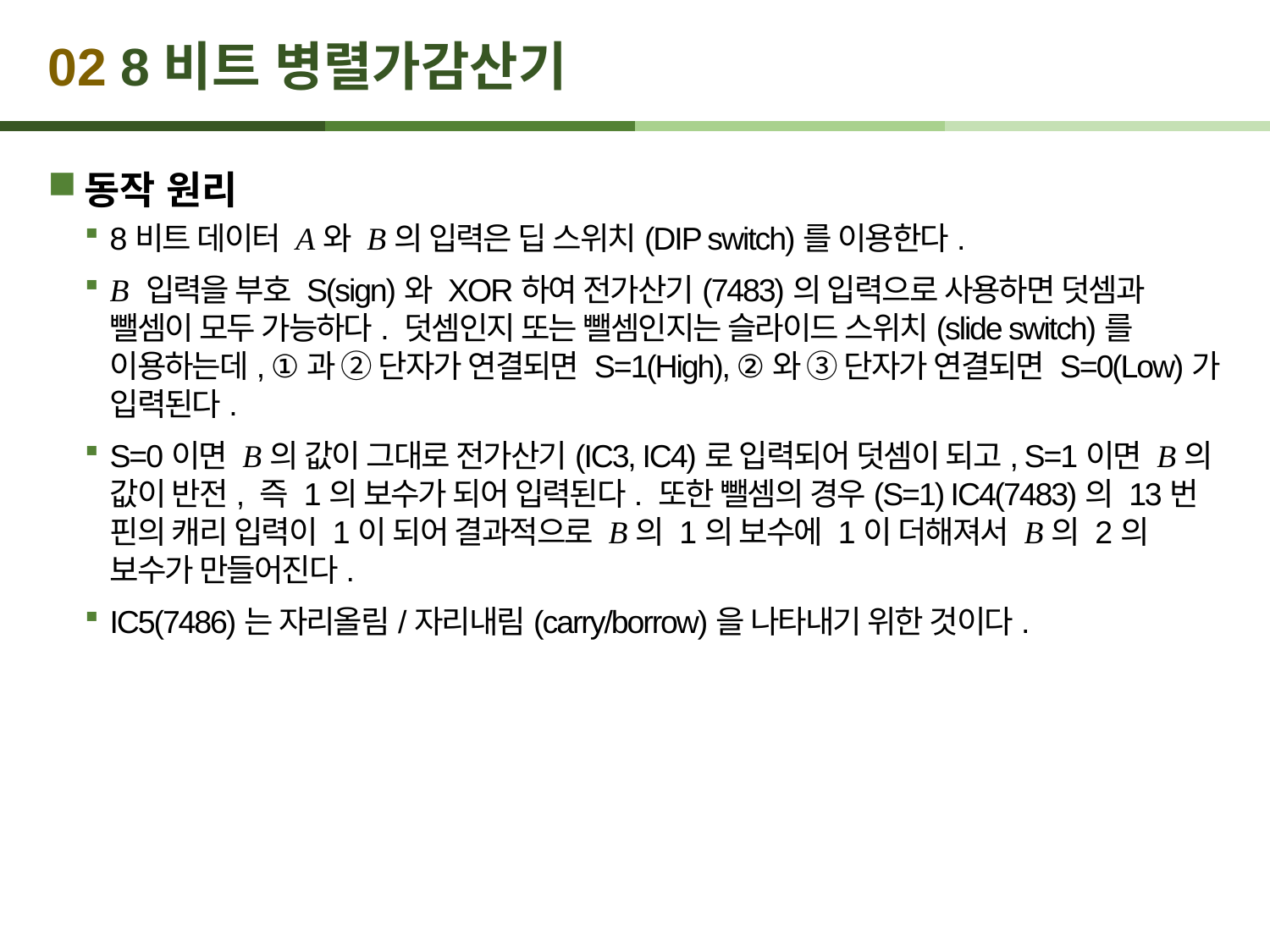

# 02 8비트 병렬가감산기
동작 원리
8비트 데이터 A와 B의 입력은 딥 스위치(DIP switch)를 이용한다.
B 입력을 부호 S(sign)와 XOR하여 전가산기(7483)의 입력으로 사용하면 덧셈과 뺄셈이 모두 가능하다. 덧셈인지 또는 뺄셈인지는 슬라이드 스위치(slide switch)를 이용하는데, ①과 ② 단자가 연결되면 S=1(High), ②와 ③ 단자가 연결되면 S=0(Low)가 입력된다.
S=0이면 B의 값이 그대로 전가산기(IC3, IC4)로 입력되어 덧셈이 되고, S=1이면 B의 값이 반전, 즉 1의 보수가 되어 입력된다. 또한 뺄셈의 경우(S=1) IC4(7483)의 13번 핀의 캐리 입력이 1이 되어 결과적으로 B의 1의 보수에 1이 더해져서 B의 2의 보수가 만들어진다.
IC5(7486)는 자리올림/자리내림(carry/borrow)을 나타내기 위한 것이다.